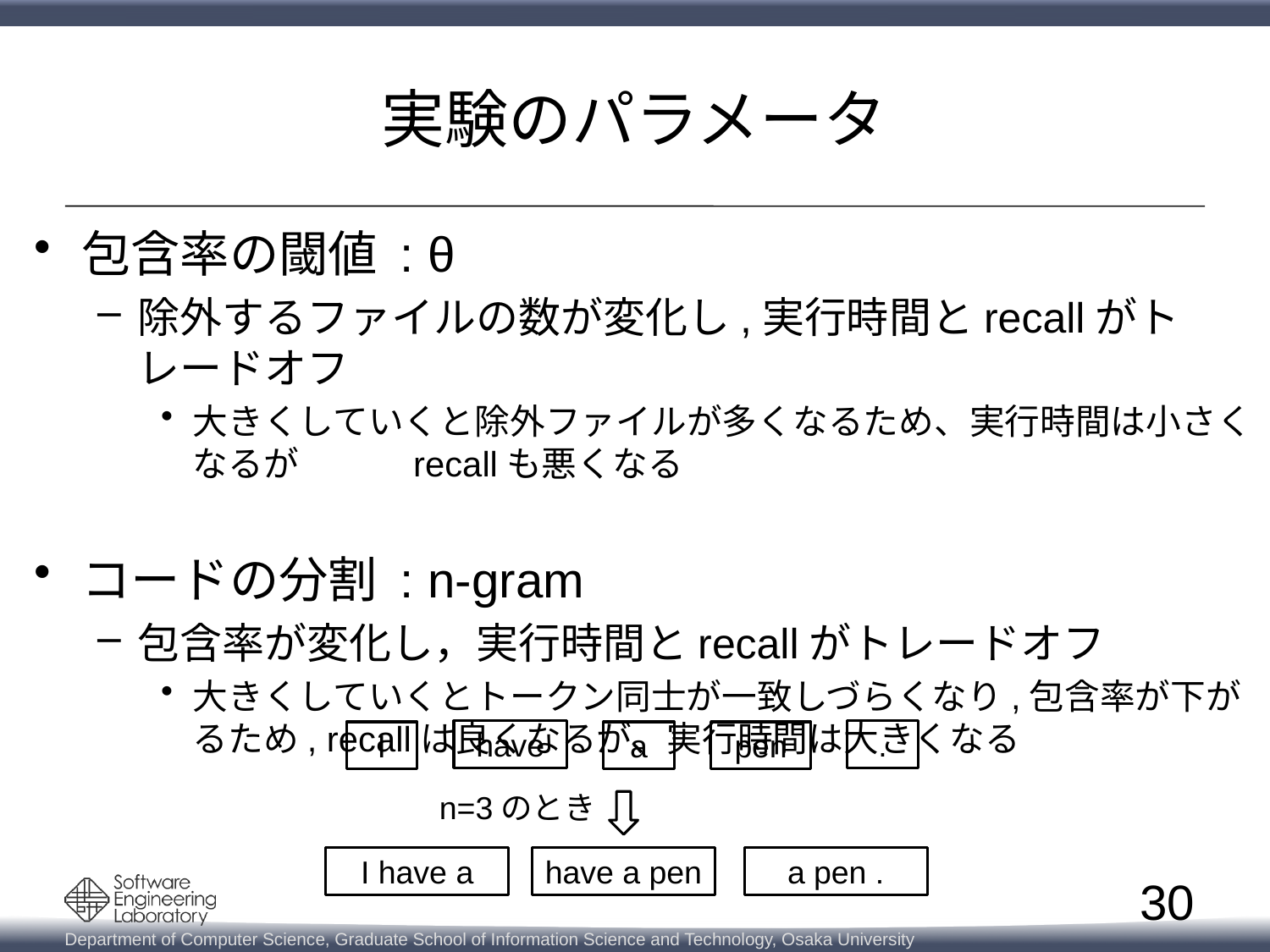

# 実験のパラメータ
包含率の閾値 : θ
除外するファイルの数が変化し,実行時間とrecallがトレードオフ
大きくしていくと除外ファイルが多くなるため、実行時間は小さくなるが　　　recallも悪くなる

コードの分割 : n-gram
包含率が変化し，実行時間とrecallがトレードオフ
大きくしていくとトークン同士が一致しづらくなり,包含率が下がるため, recallは良くなるが、実行時間は大きくなる

have
.
I
a
pen
n=3のとき

I have a
have a pen
a pen .
30